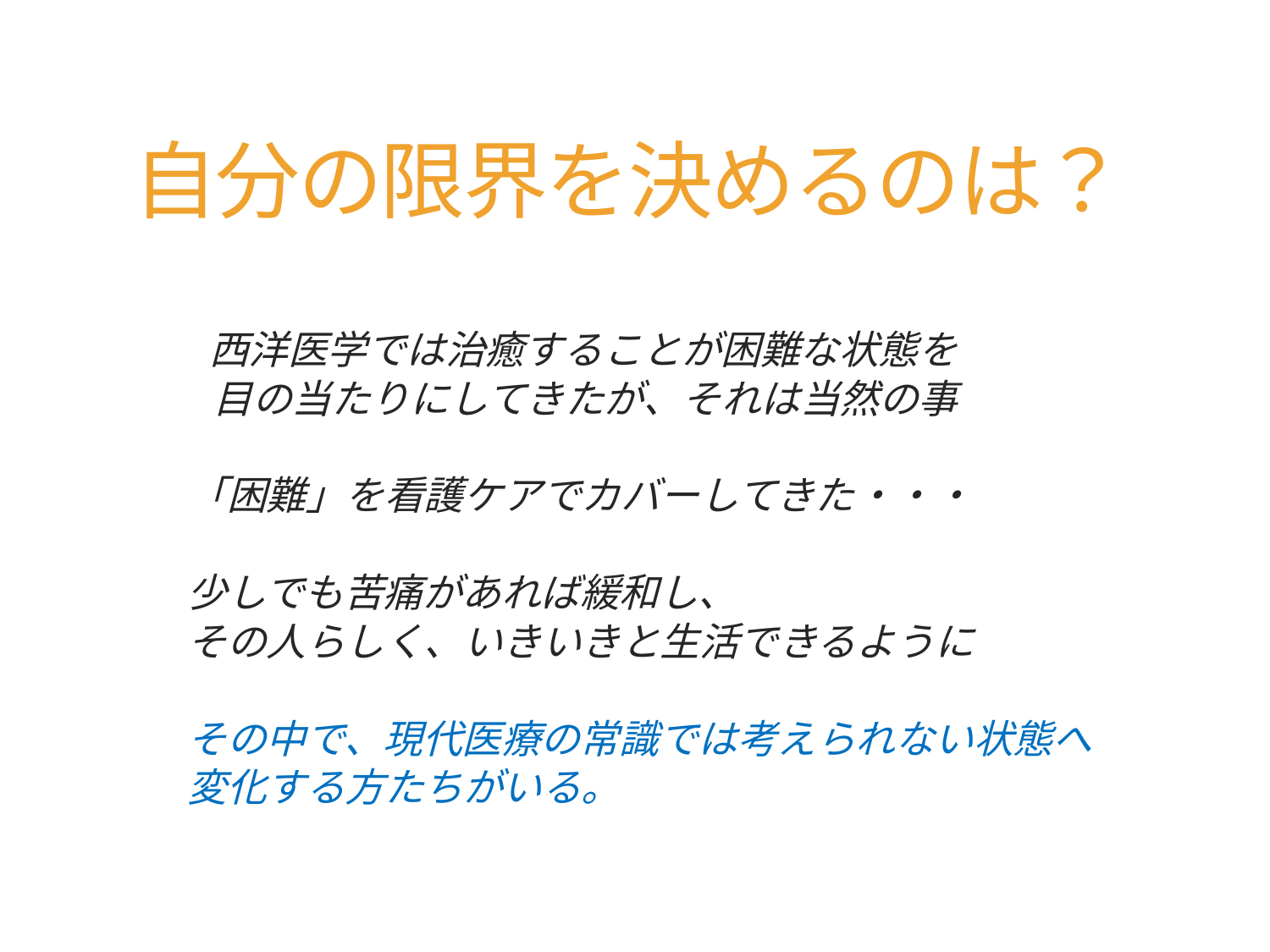

# 自分の限界を決めるのは？
西洋医学では治癒することが困難な状態を
  目の当たりにしてきたが、それは当然の事

「困難」を看護ケアでカバーしてきた・・・

少しでも苦痛があれば緩和し、
その人らしく、いきいきと生活できるように

その中で、現代医療の常識では考えられない状態へ
変化する方たちがいる。